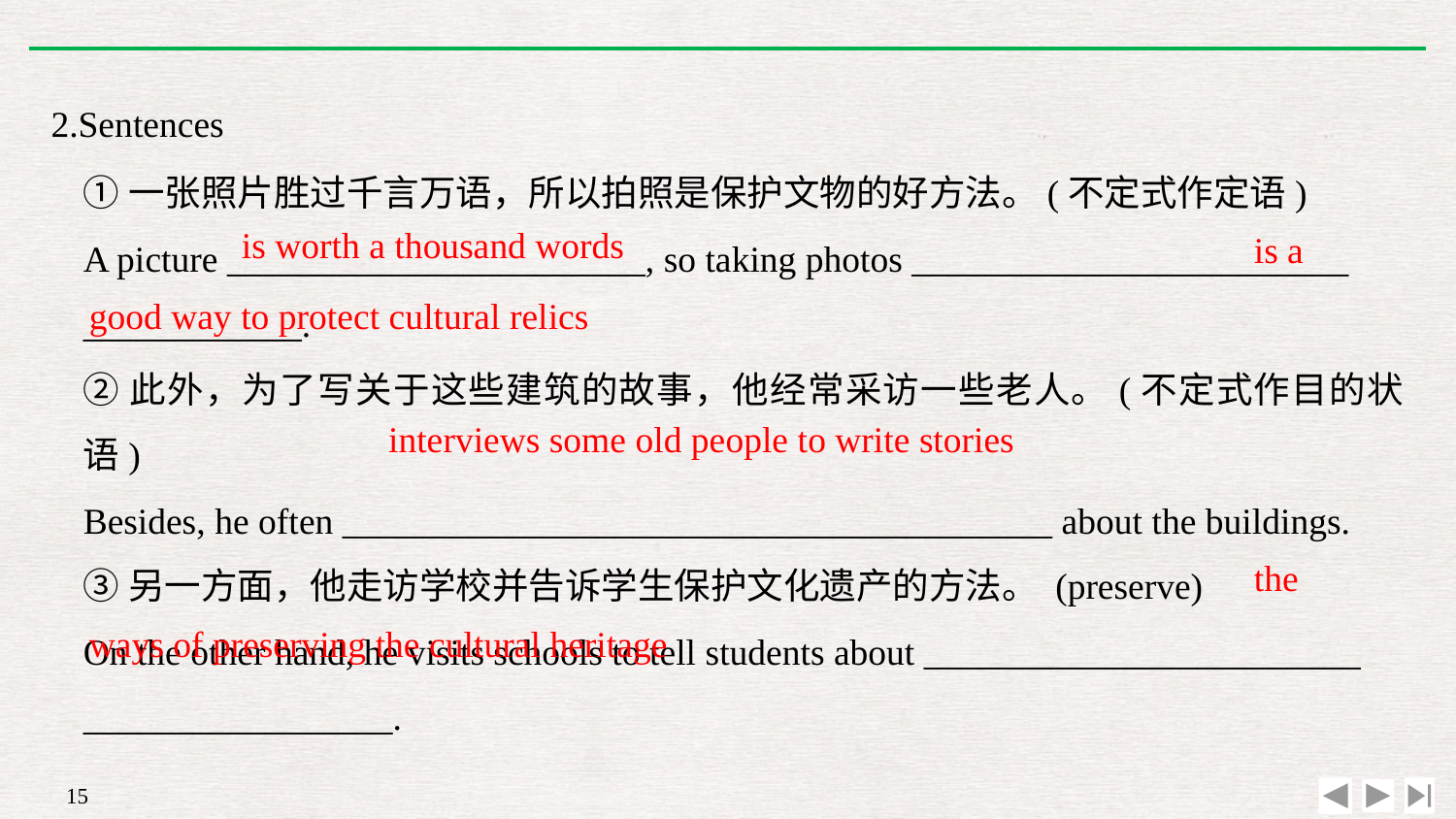

2.Sentences
①一张照片胜过千言万语，所以拍照是保护文物的好方法。(不定式作定语)
A picture _______________________, so taking photos ________________________
____________.
②此外，为了写关于这些建筑的故事，他经常采访一些老人。(不定式作目的状语)
Besides, he often _______________________________________ about the buildings.
③另一方面，他走访学校并告诉学生保护文化遗产的方法。 (preserve)
On the other hand, he visits schools to tell students about ________________________
_________________.
								is a good way to protect cultural relics
is worth a thousand words
interviews some old people to write stories
								the ways of preserving the cultural heritage